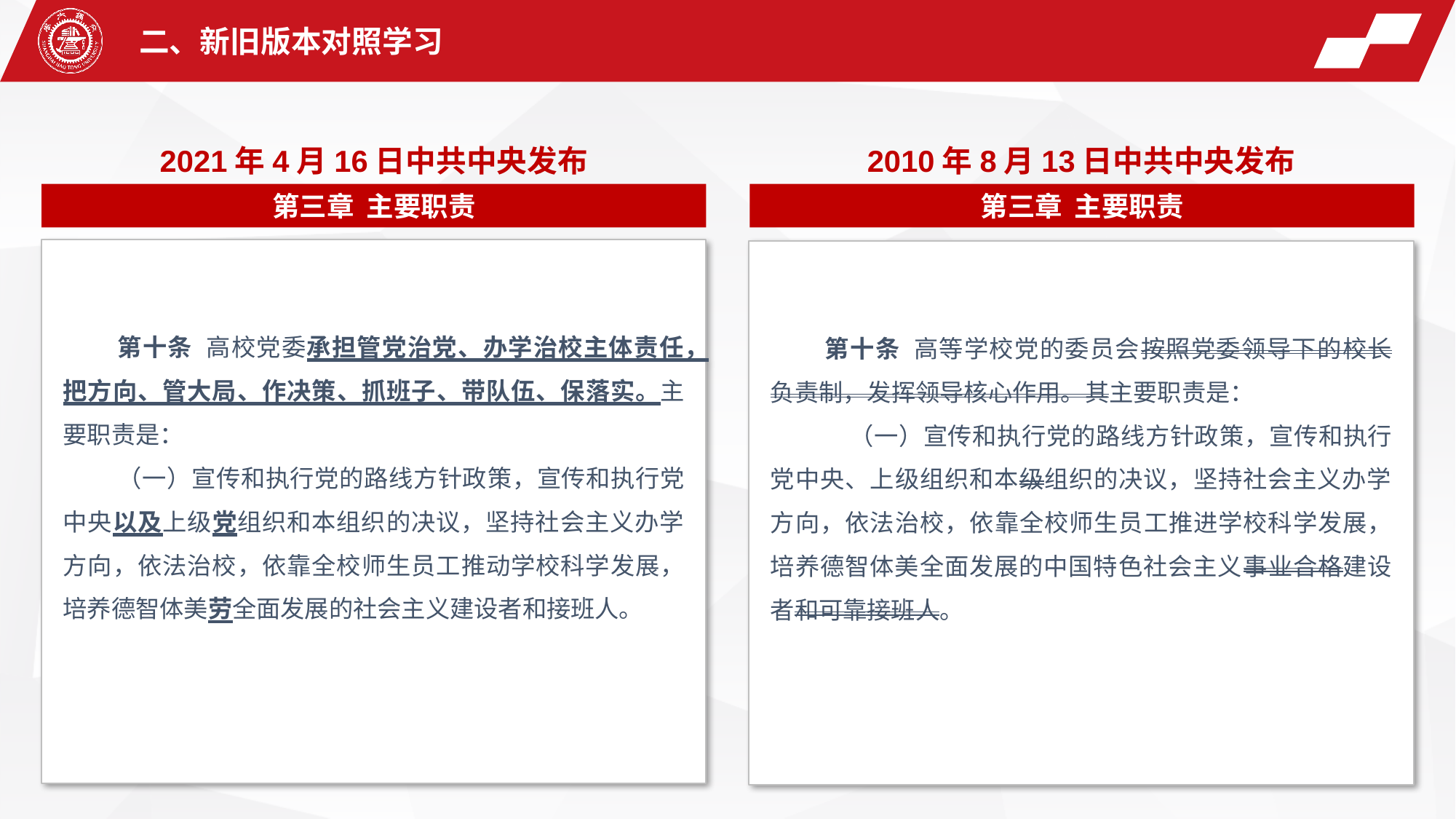

二、新旧版本对照学习
2021年4月16日中共中央发布
2010年8月13日中共中央发布
第三章  主要职责
第三章  主要职责

第十条  高校党委承担管党治党、办学治校主体责任，把方向、管大局、作决策、抓班子、带队伍、保落实。主要职责是：
（一）宣传和执行党的路线方针政策，宣传和执行党中央以及上级党组织和本组织的决议，坚持社会主义办学方向，依法治校，依靠全校师生员工推动学校科学发展，培养德智体美劳全面发展的社会主义建设者和接班人。

第十条  高等学校党的委员会按照党委领导下的校长负责制，发挥领导核心作用。其主要职责是：
   （一）宣传和执行党的路线方针政策，宣传和执行党中央、上级组织和本级组织的决议，坚持社会主义办学方向，依法治校，依靠全校师生员工推进学校科学发展，培养德智体美全面发展的中国特色社会主义事业合格建设者和可靠接班人。